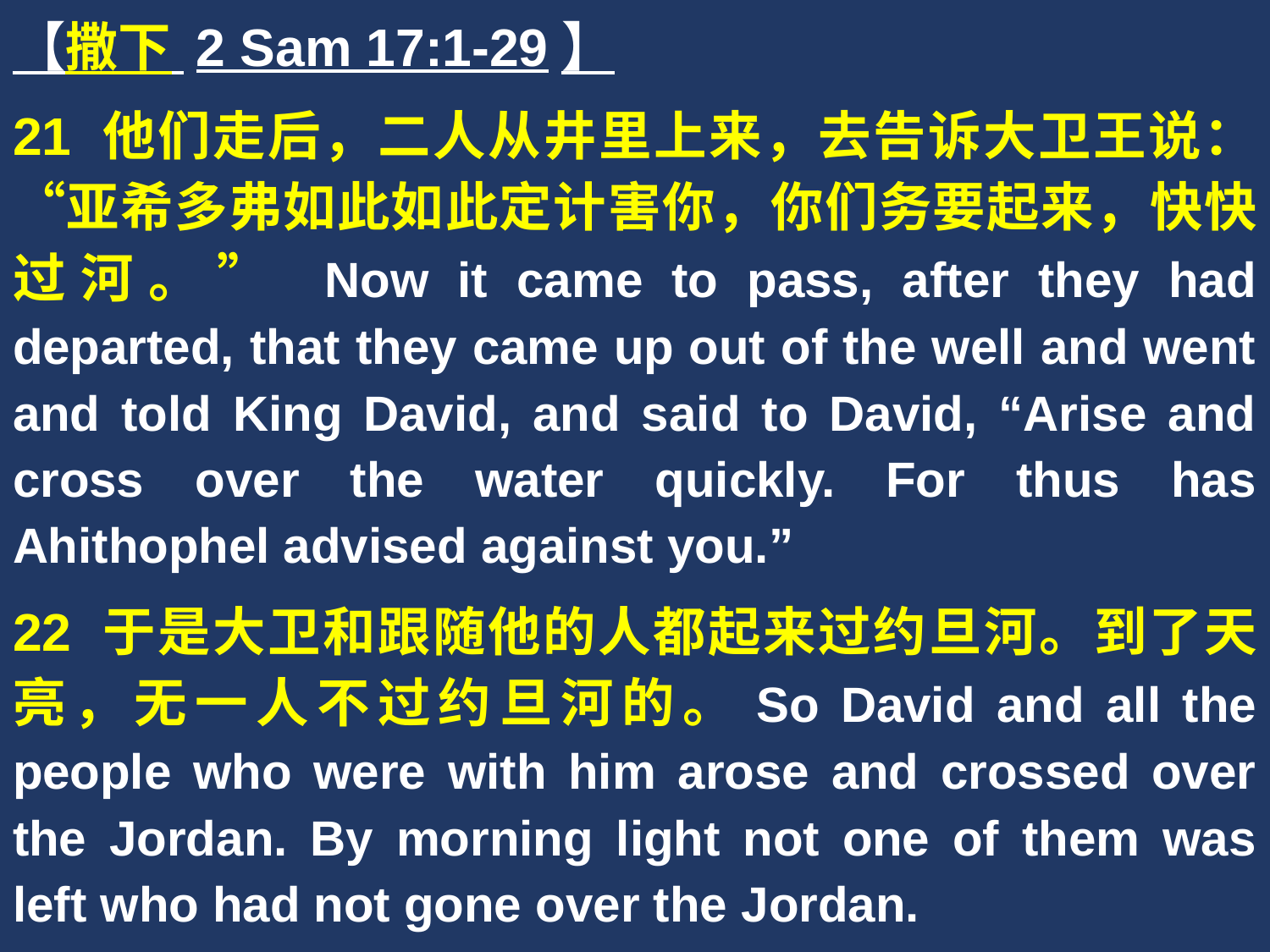

【撒下 2 Sam 17:1-29】
21 他们走后，二人从井里上来，去告诉大卫王说：“亚希多弗如此如此定计害你，你们务要起来，快快过河。” Now it came to pass, after they had departed, that they came up out of the well and went and told King David, and said to David, “Arise and cross over the water quickly. For thus has Ahithophel advised against you.”
22 于是大卫和跟随他的人都起来过约旦河。到了天亮，无一人不过约旦河的。So David and all the people who were with him arose and crossed over the Jordan. By morning light not one of them was left who had not gone over the Jordan.